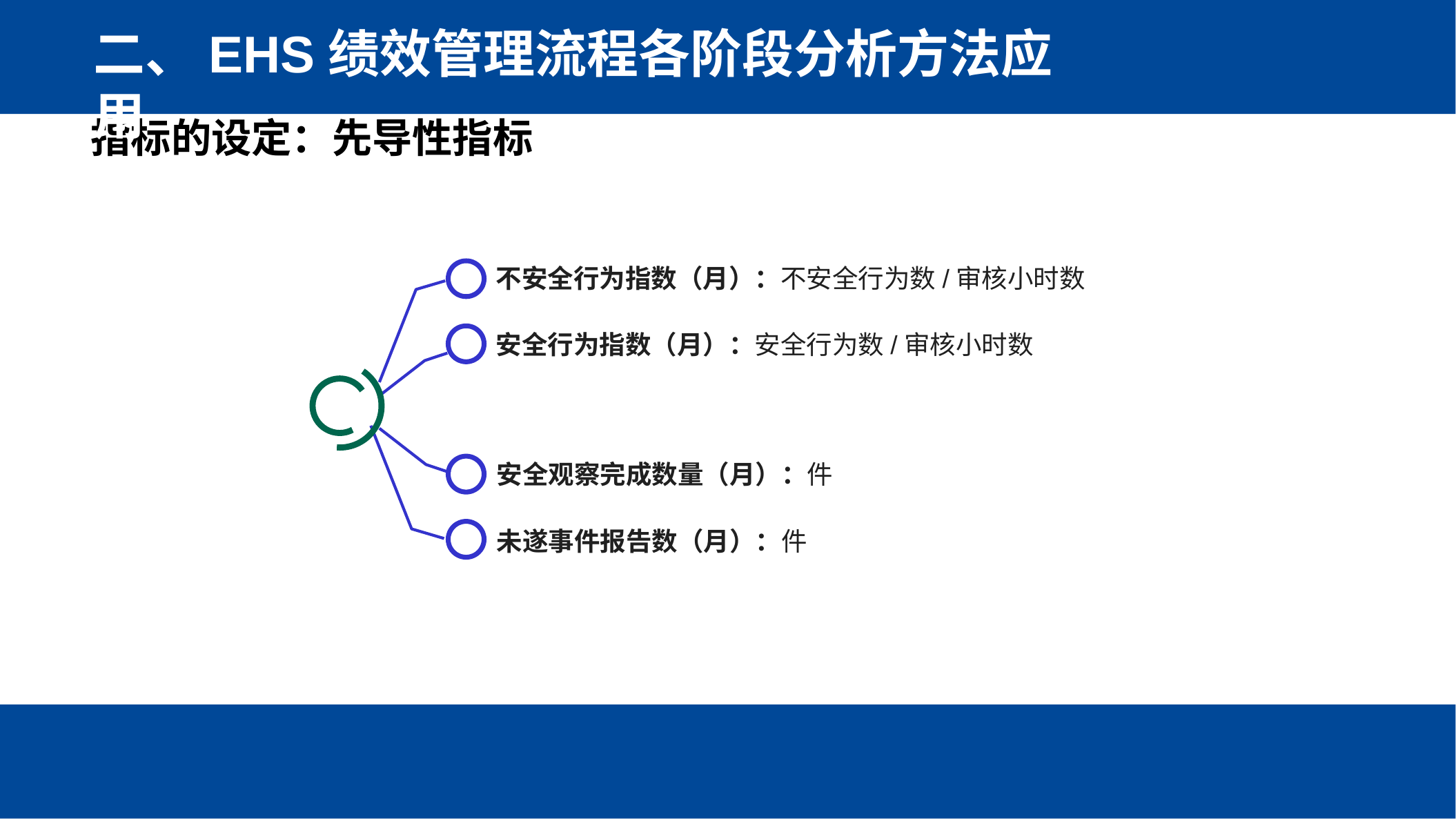

二、EHS绩效管理流程各阶段分析方法应用
指标的设定：先导性指标
不安全行为指数（月）：不安全行为数/审核小时数

安全行为指数（月）：安全行为数/审核小时数

安全观察完成数量（月）：件

未遂事件报告数（月）：件